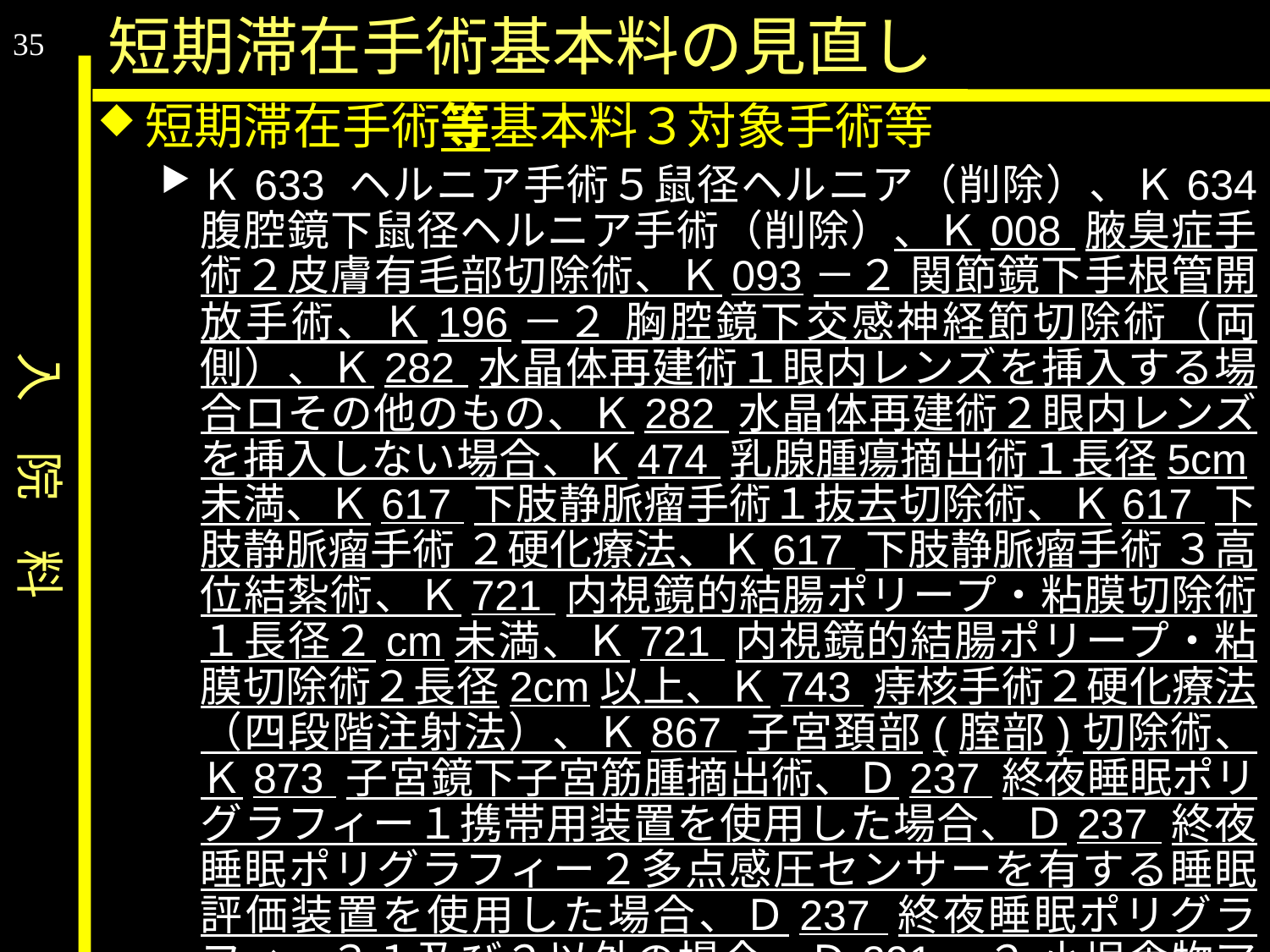

入　院　料
短期滞在手術基本料の見直し
35

短期滞在手術等基本料３対象手術等
Ｋ633 ヘルニア手術５鼠径ヘルニア（削除）、Ｋ634 腹腔鏡下鼠径ヘルニア手術（削除）、Ｋ008 腋臭症手術２皮膚有毛部切除術、Ｋ093－２ 関節鏡下手根管開放手術、Ｋ196－２ 胸腔鏡下交感神経節切除術（両側）、Ｋ282 水晶体再建術１眼内レンズを挿入する場合ロその他のもの、Ｋ282 水晶体再建術２眼内レンズを挿入しない場合、Ｋ474 乳腺腫瘍摘出術１長径5cm未満、Ｋ617 下肢静脈瘤手術１抜去切除術、Ｋ617 下肢静脈瘤手術 ２硬化療法、Ｋ617 下肢静脈瘤手術 ３高位結紮術、Ｋ721 内視鏡的結腸ポリープ・粘膜切除術１長径２cm未満、Ｋ721 内視鏡的結腸ポリープ・粘膜切除術２長径2cm以上、Ｋ743 痔核手術２硬化療法（四段階注射法）、Ｋ867 子宮頚部(腟部)切除術、Ｋ873 子宮鏡下子宮筋腫摘出術、Ｄ237 終夜睡眠ポリグラフィー１携帯用装置を使用した場合、Ｄ237 終夜睡眠ポリグラフィー２多点感圧センサーを有する睡眠評価装置を使用した場合、Ｄ237 終夜睡眠ポリグラフィー３１及び２以外の場合、Ｄ291－２ 小児食物アレルギー負荷検査、Ｄ413 前立腺針生検法